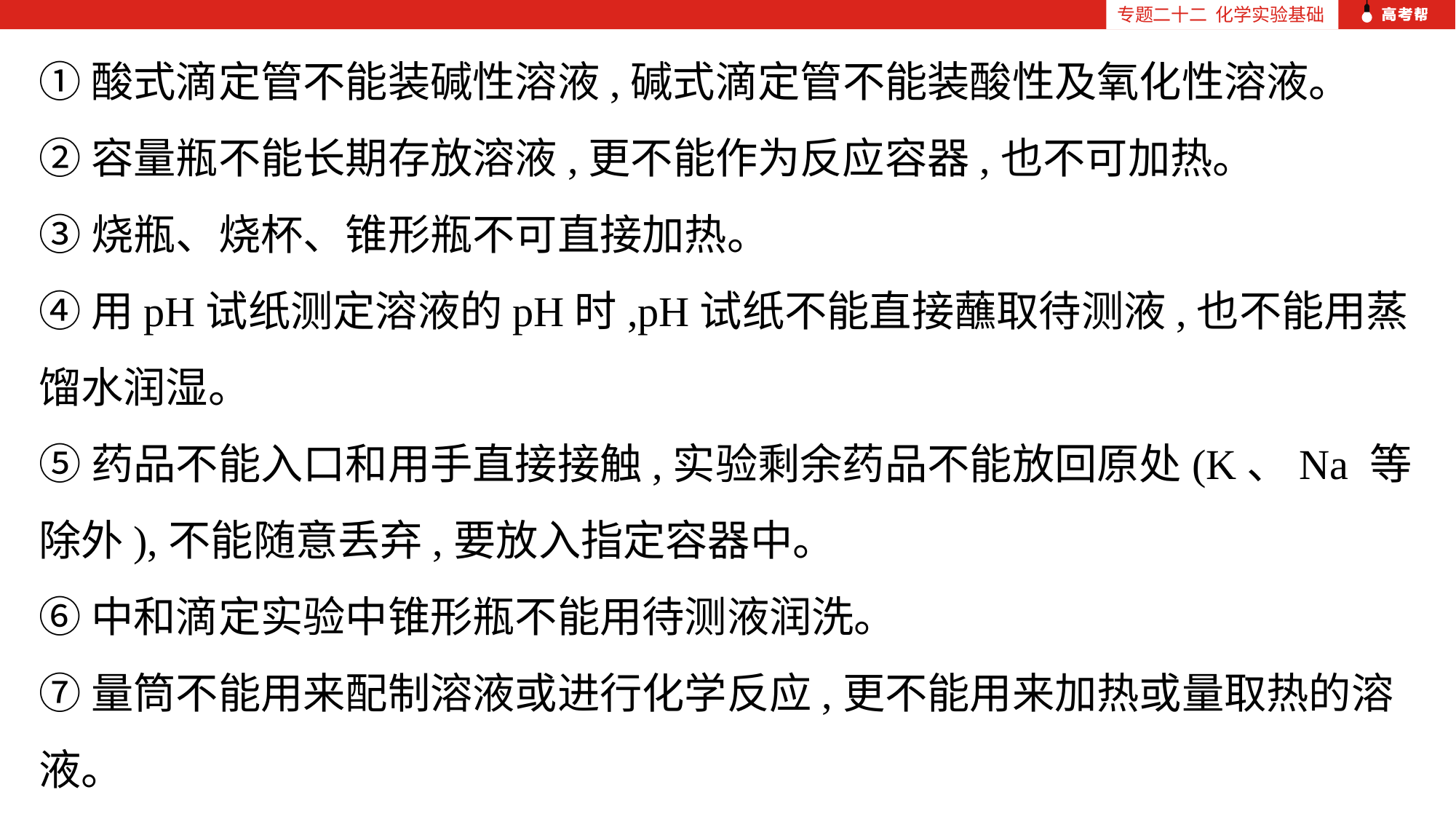

专题二十二  化学实验基础
①酸式滴定管不能装碱性溶液,碱式滴定管不能装酸性及氧化性溶液。
②容量瓶不能长期存放溶液,更不能作为反应容器,也不可加热。
③烧瓶、烧杯、锥形瓶不可直接加热。
④用pH试纸测定溶液的pH时,pH试纸不能直接蘸取待测液,也不能用蒸馏水润湿。
⑤药品不能入口和用手直接接触,实验剩余药品不能放回原处(K、Na 等除外),不能随意丢弃,要放入指定容器中。
⑥中和滴定实验中锥形瓶不能用待测液润洗。
⑦量筒不能用来配制溶液或进行化学反应,更不能用来加热或量取热的溶液。
⑧试纸不能直接用手拿,要用镊子夹取。